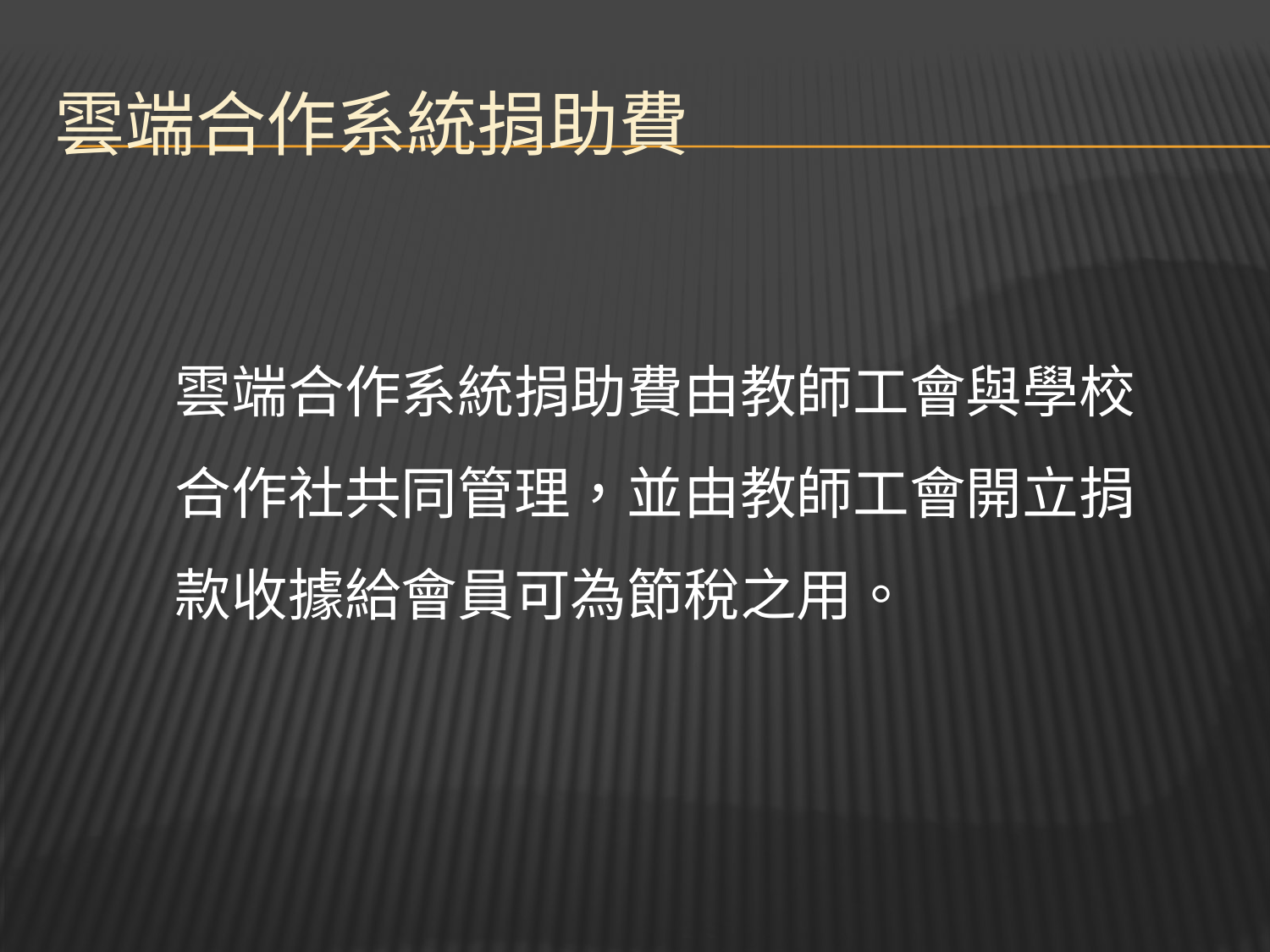

# 雲端合作系統捐助費
	雲端合作系統捐助費由教師工會與學校合作社共同管理，並由教師工會開立捐款收據給會員可為節稅之用。